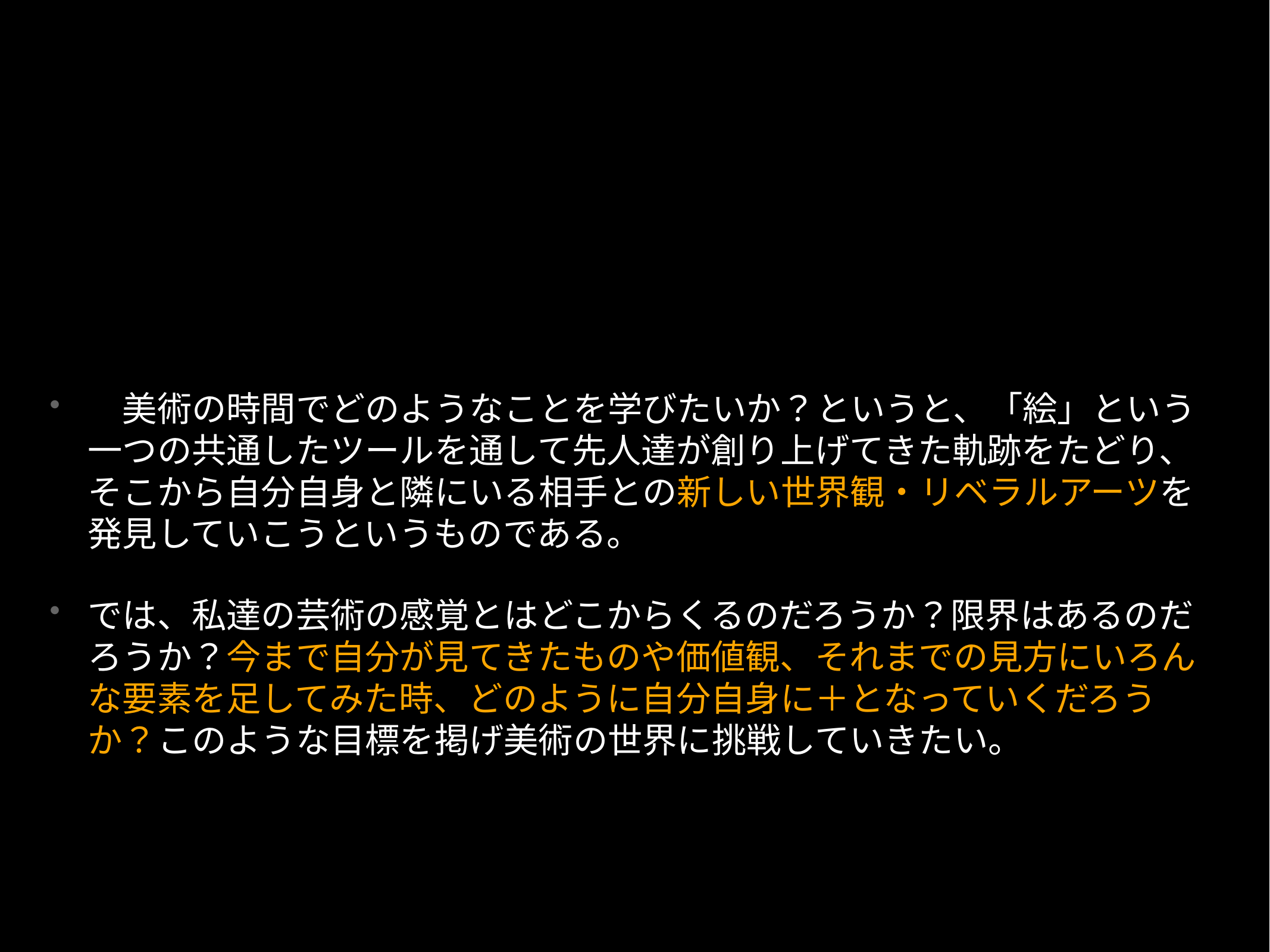

# 学習目的
　美術の時間でどのようなことを学びたいか？というと、「絵」という一つの共通したツールを通して先人達が創り上げてきた軌跡をたどり、そこから自分自身と隣にいる相手との新しい世界観・リベラルアーツを発見していこうというものである。
では、私達の芸術の感覚とはどこからくるのだろうか？限界はあるのだろうか？今まで自分が見てきたものや価値観、それまでの見方にいろんな要素を足してみた時、どのように自分自身に＋となっていくだろうか？このような目標を掲げ美術の世界に挑戦していきたい。